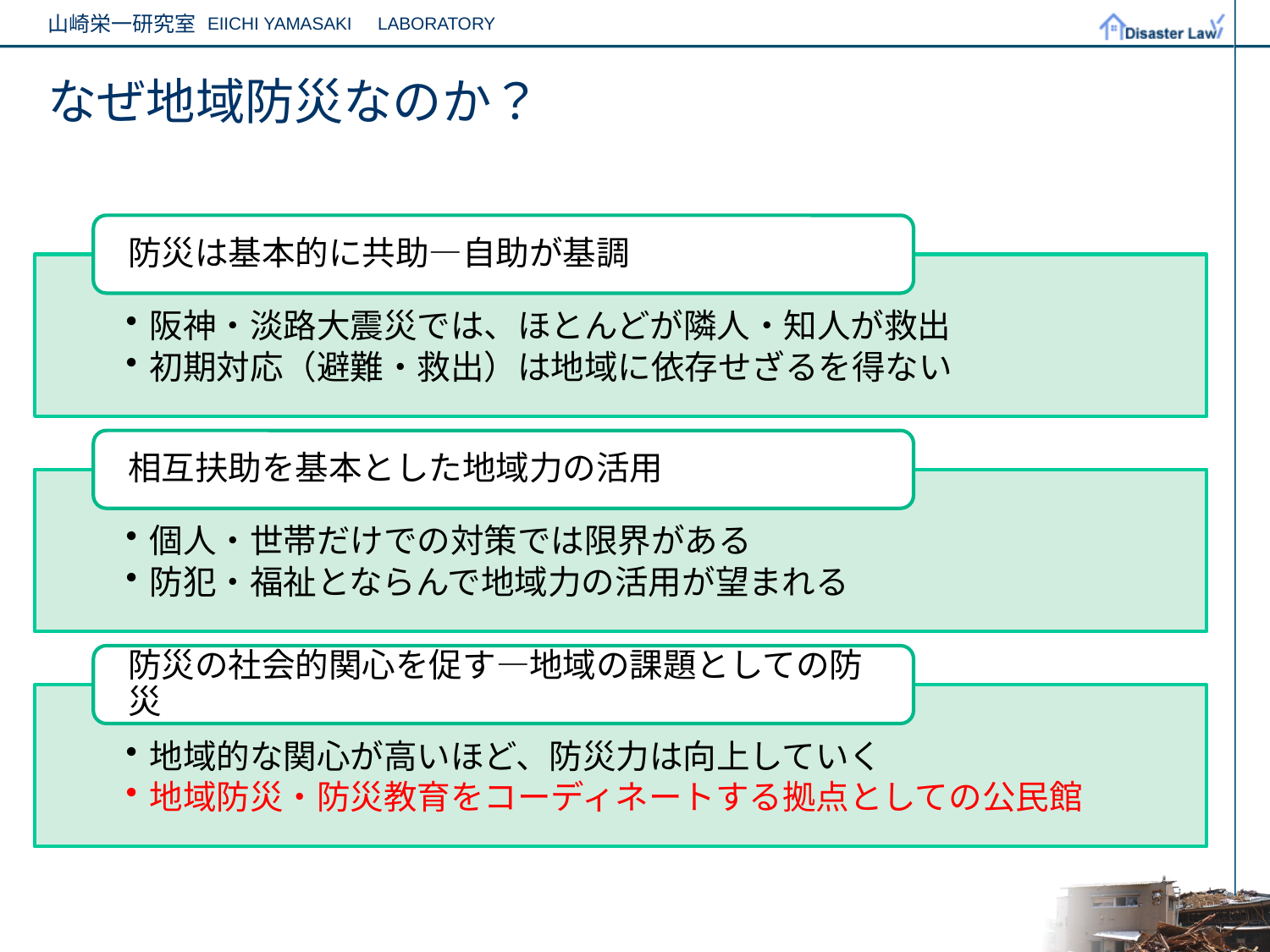

# なぜ地域防災なのか？
阪神・淡路大震災では、ほとんどが隣人・知人が救出
初期対応（避難・救出）は地域に依存せざるを得ない
防災は基本的に共助―自助が基調
個人・世帯だけでの対策では限界がある
防犯・福祉とならんで地域力の活用が望まれる
相互扶助を基本とした地域力の活用
地域的な関心が高いほど、防災力は向上していく
地域防災・防災教育をコーディネートする拠点としての公民館
防災の社会的関心を促す―地域の課題としての防災